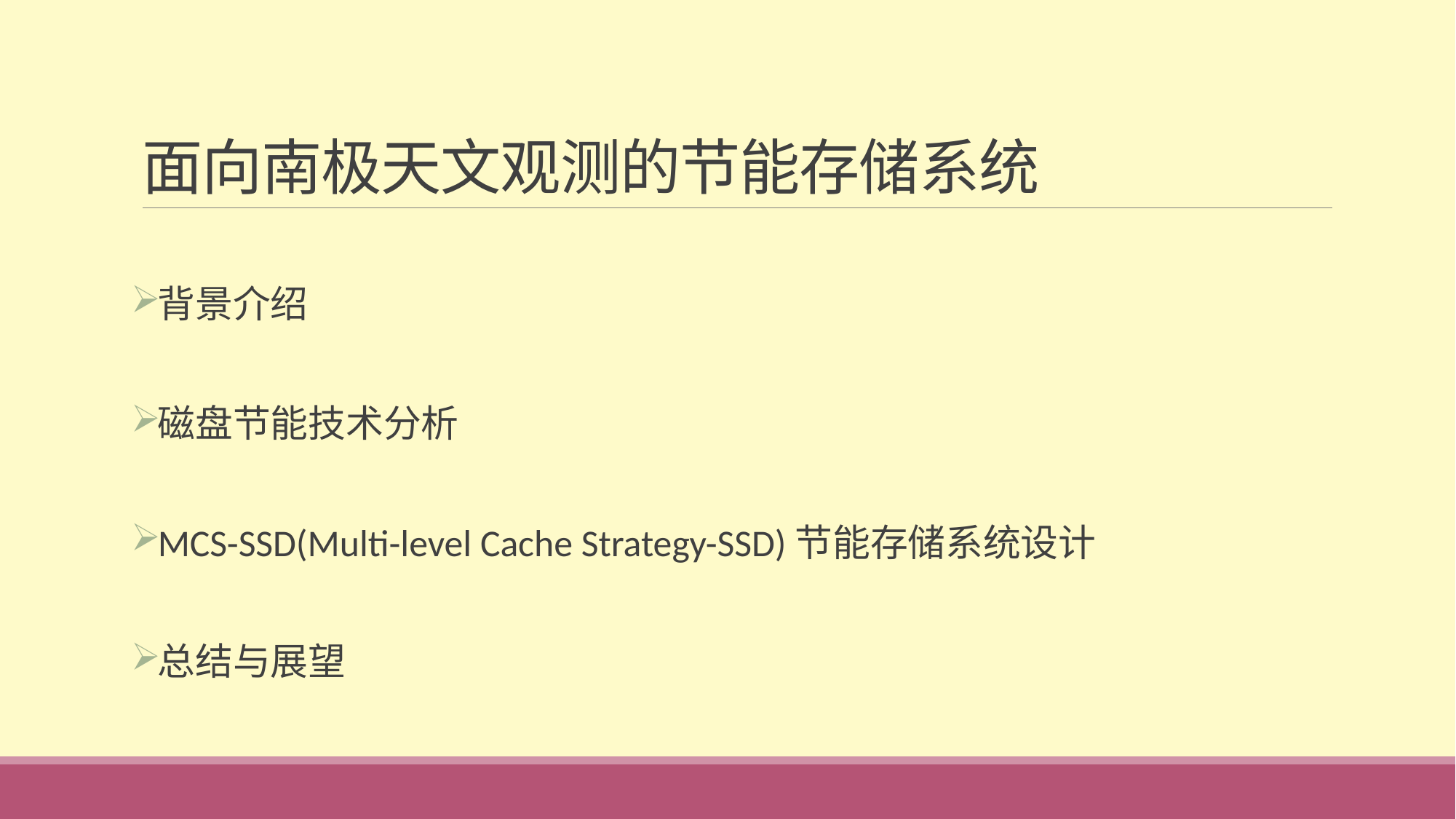

# 面向南极天文观测的节能存储系统
背景介绍

磁盘节能技术分析

MCS-SSD(Multi-level Cache Strategy-SSD)节能存储系统设计

总结与展望